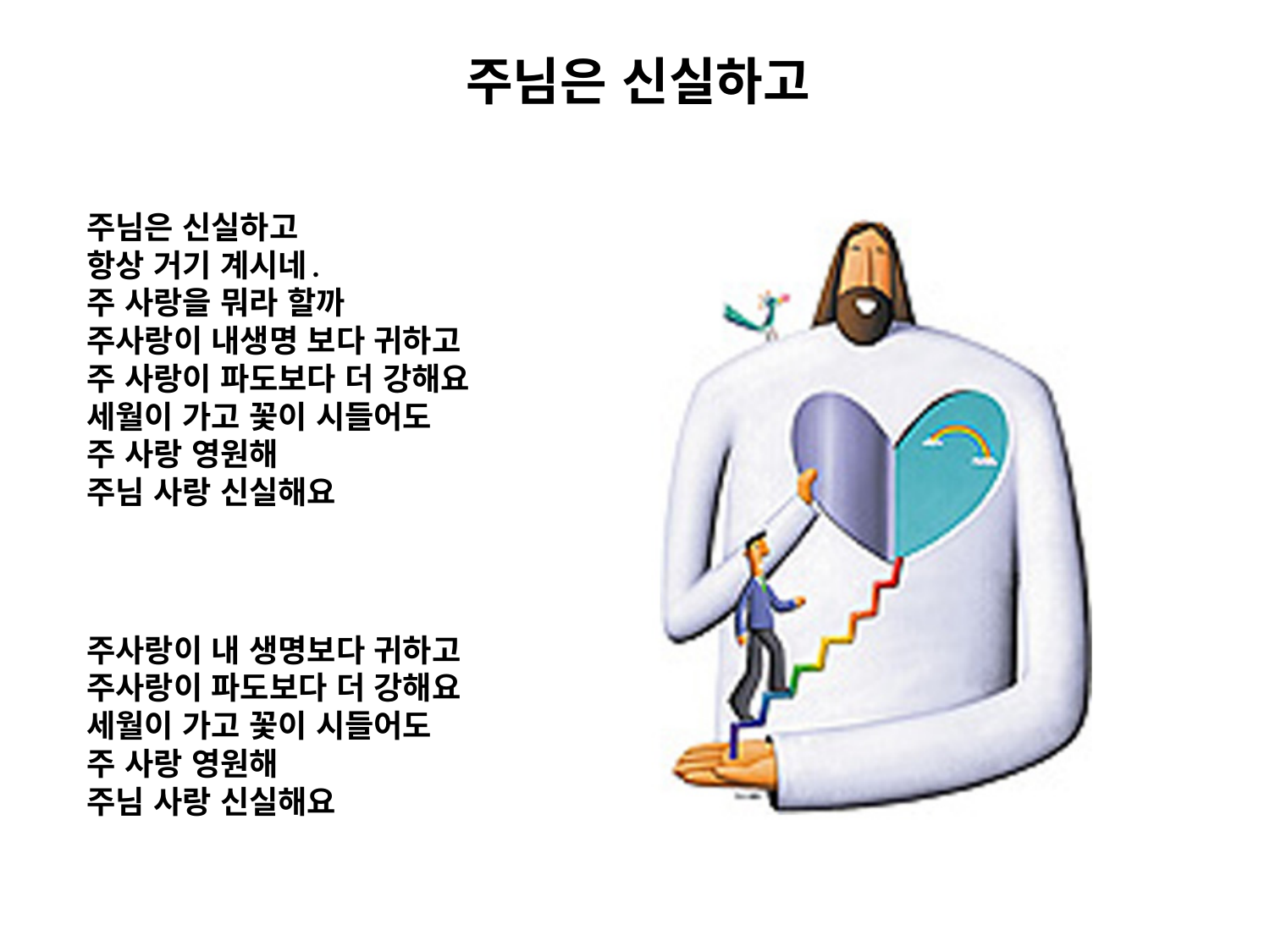

# 주님은 신실하고
주님은 신실하고
항상 거기 계시네.
주 사랑을 뭐라 할까
주사랑이 내생명 보다 귀하고
주 사랑이 파도보다 더 강해요
세월이 가고 꽃이 시들어도
주 사랑 영원해
주님 사랑 신실해요
주사랑이 내 생명보다 귀하고
주사랑이 파도보다 더 강해요
세월이 가고 꽃이 시들어도
주 사랑 영원해
주님 사랑 신실해요